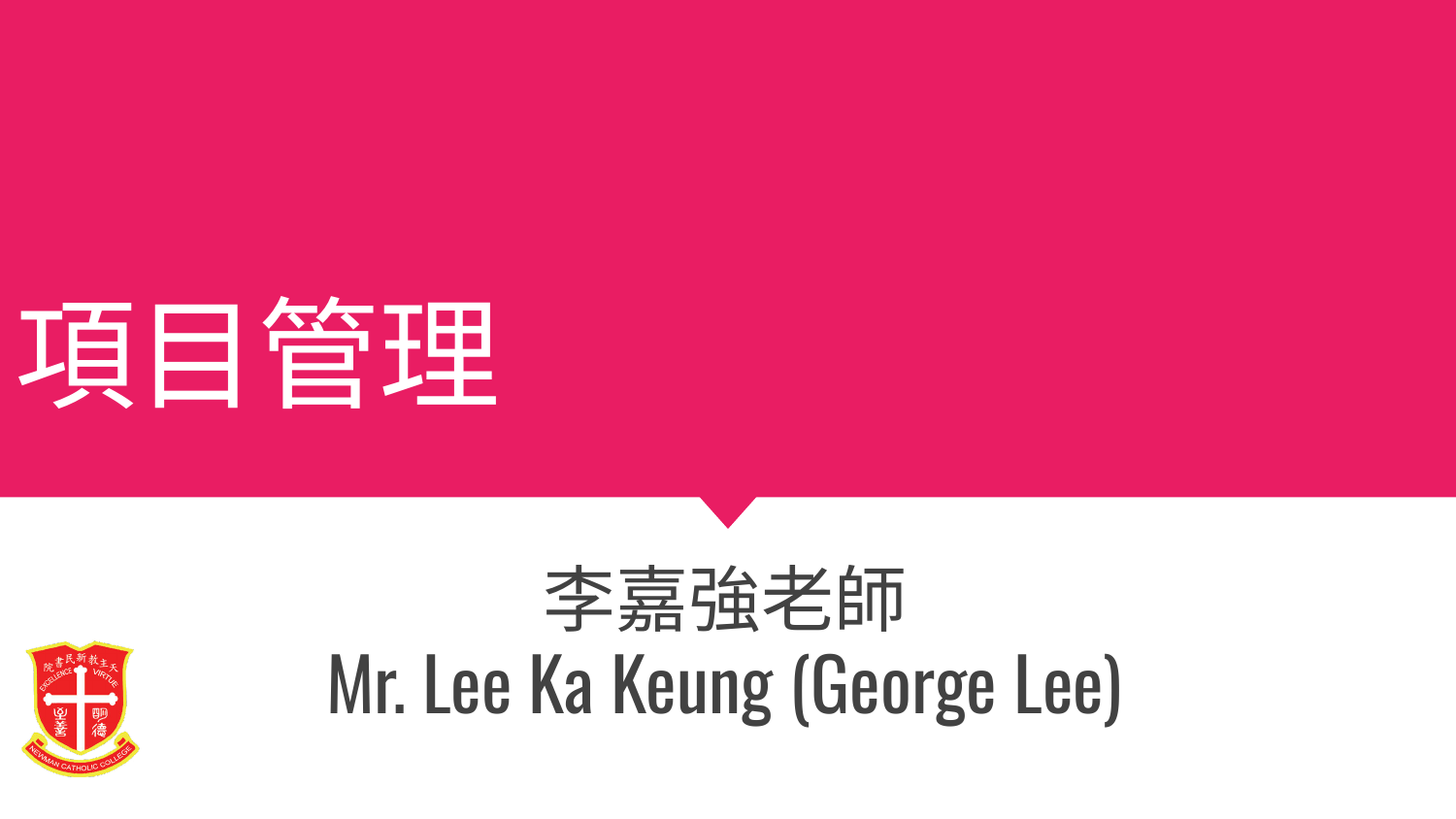

# 項目管理
李嘉強老師
Mr. Lee Ka Keung (George Lee)